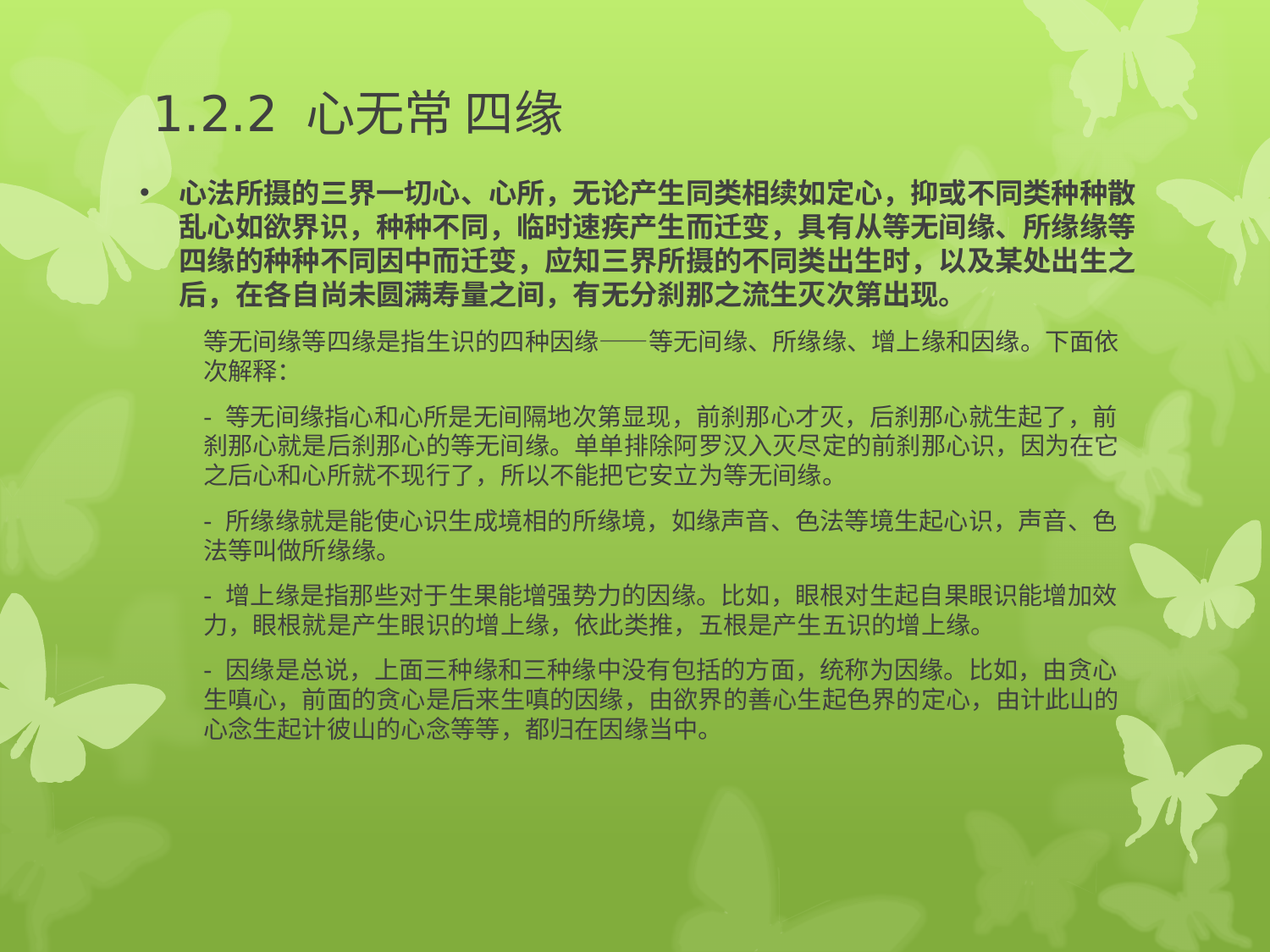

# 1.2.2 心无常 四缘
心法所摄的三界一切心、心所，无论产生同类相续如定心，抑或不同类种种散乱心如欲界识，种种不同，临时速疾产生而迁变，具有从等无间缘、所缘缘等四缘的种种不同因中而迁变，应知三界所摄的不同类出生时，以及某处出生之后，在各自尚未圆满寿量之间，有无分刹那之流生灭次第出现。
等无间缘等四缘是指生识的四种因缘——等无间缘、所缘缘、增上缘和因缘。下面依次解释：
- 等无间缘指心和心所是无间隔地次第显现，前刹那心才灭，后刹那心就生起了，前刹那心就是后刹那心的等无间缘。单单排除阿罗汉入灭尽定的前刹那心识，因为在它之后心和心所就不现行了，所以不能把它安立为等无间缘。
- 所缘缘就是能使心识生成境相的所缘境，如缘声音、色法等境生起心识，声音、色法等叫做所缘缘。
- 增上缘是指那些对于生果能增强势力的因缘。比如，眼根对生起自果眼识能增加效力，眼根就是产生眼识的增上缘，依此类推，五根是产生五识的增上缘。
- 因缘是总说，上面三种缘和三种缘中没有包括的方面，统称为因缘。比如，由贪心生嗔心，前面的贪心是后来生嗔的因缘，由欲界的善心生起色界的定心，由计此山的心念生起计彼山的心念等等，都归在因缘当中。